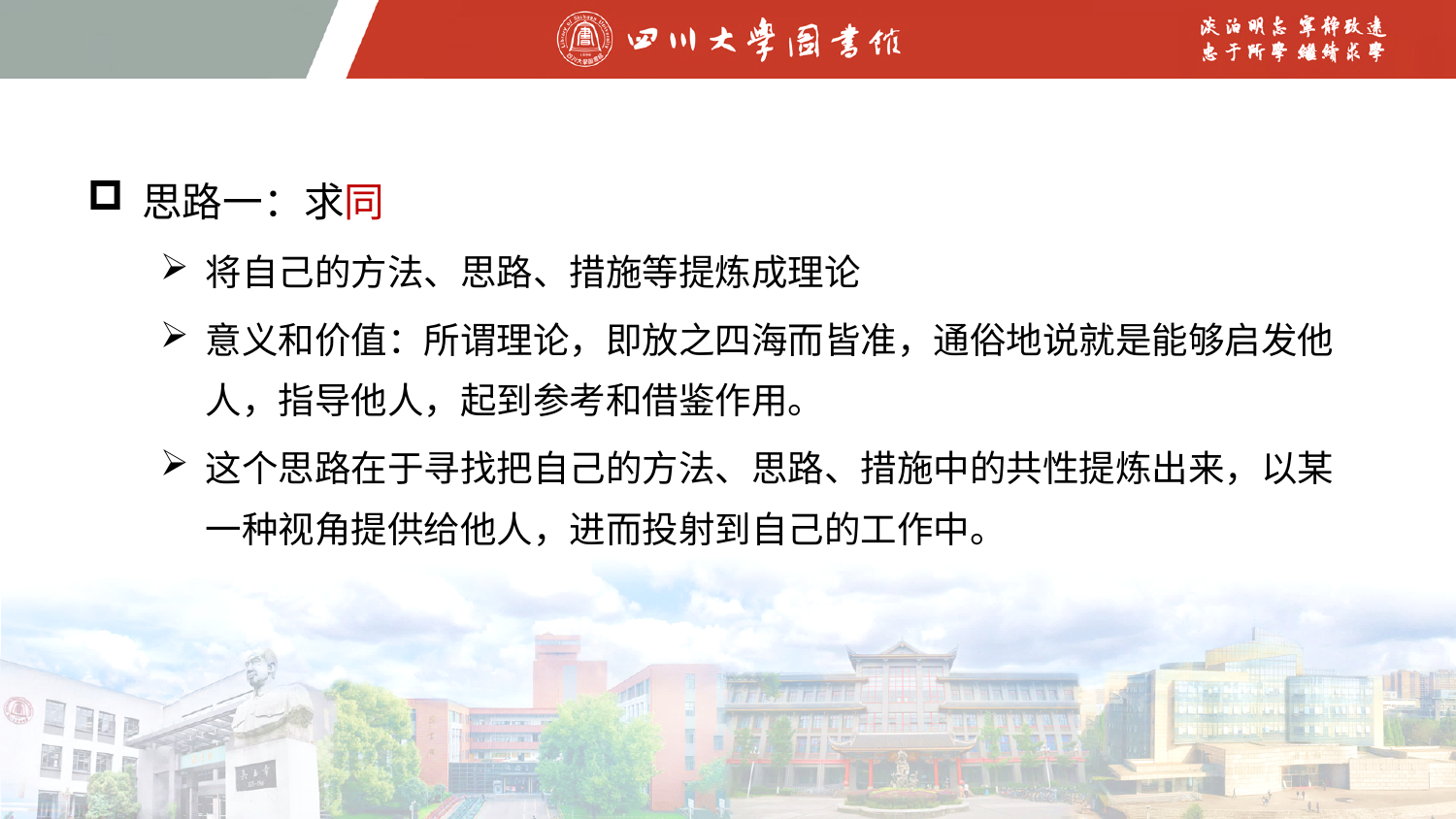

#
思路一：求同
将自己的方法、思路、措施等提炼成理论
意义和价值：所谓理论，即放之四海而皆准，通俗地说就是能够启发他人，指导他人，起到参考和借鉴作用。
这个思路在于寻找把自己的方法、思路、措施中的共性提炼出来，以某一种视角提供给他人，进而投射到自己的工作中。